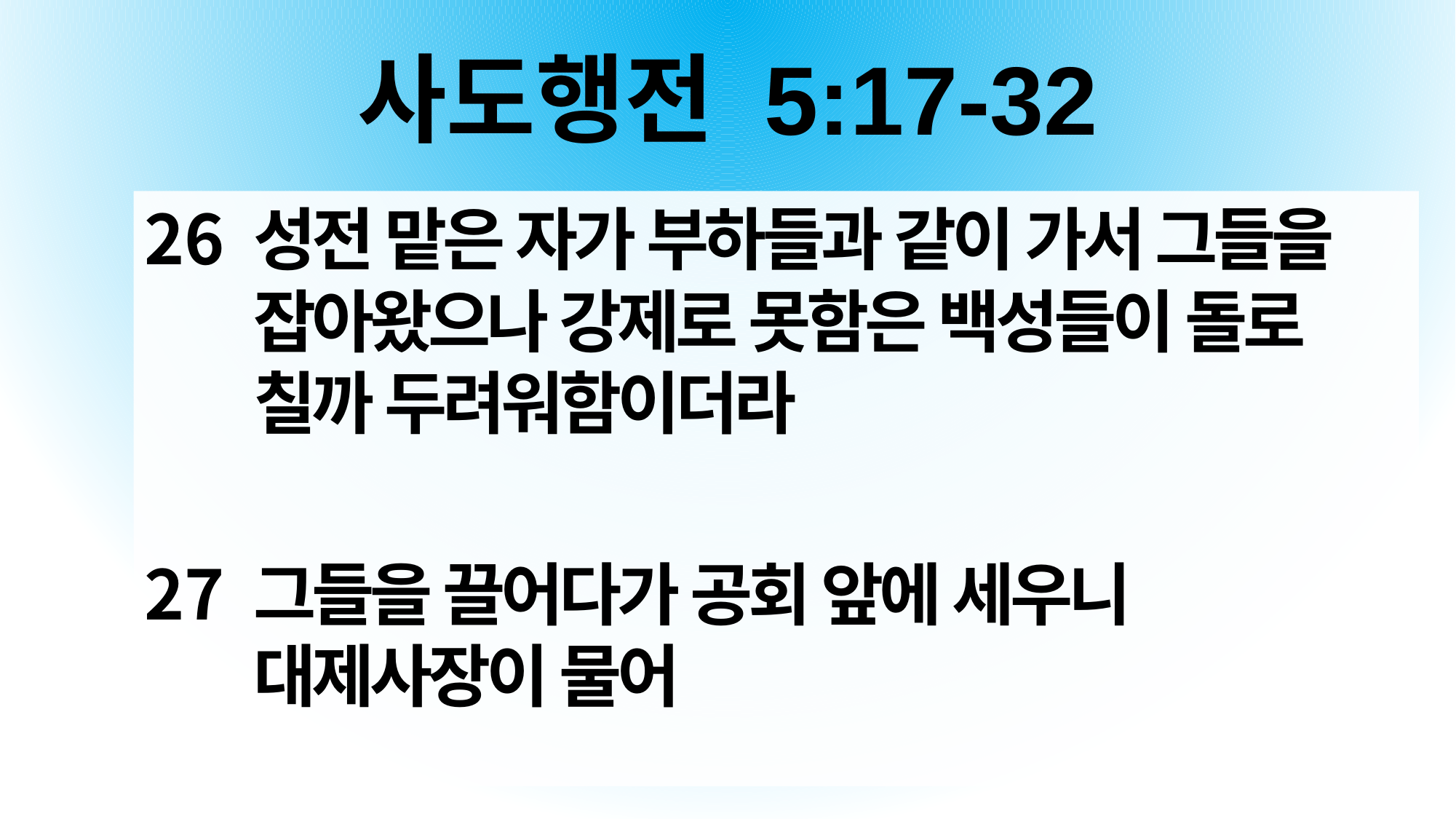

# 사도행전 5:17-32
성전 맡은 자가 부하들과 같이 가서 그들을 잡아왔으나 강제로 못함은 백성들이 돌로 칠까 두려워함이더라

그들을 끌어다가 공회 앞에 세우니 대제사장이 물어